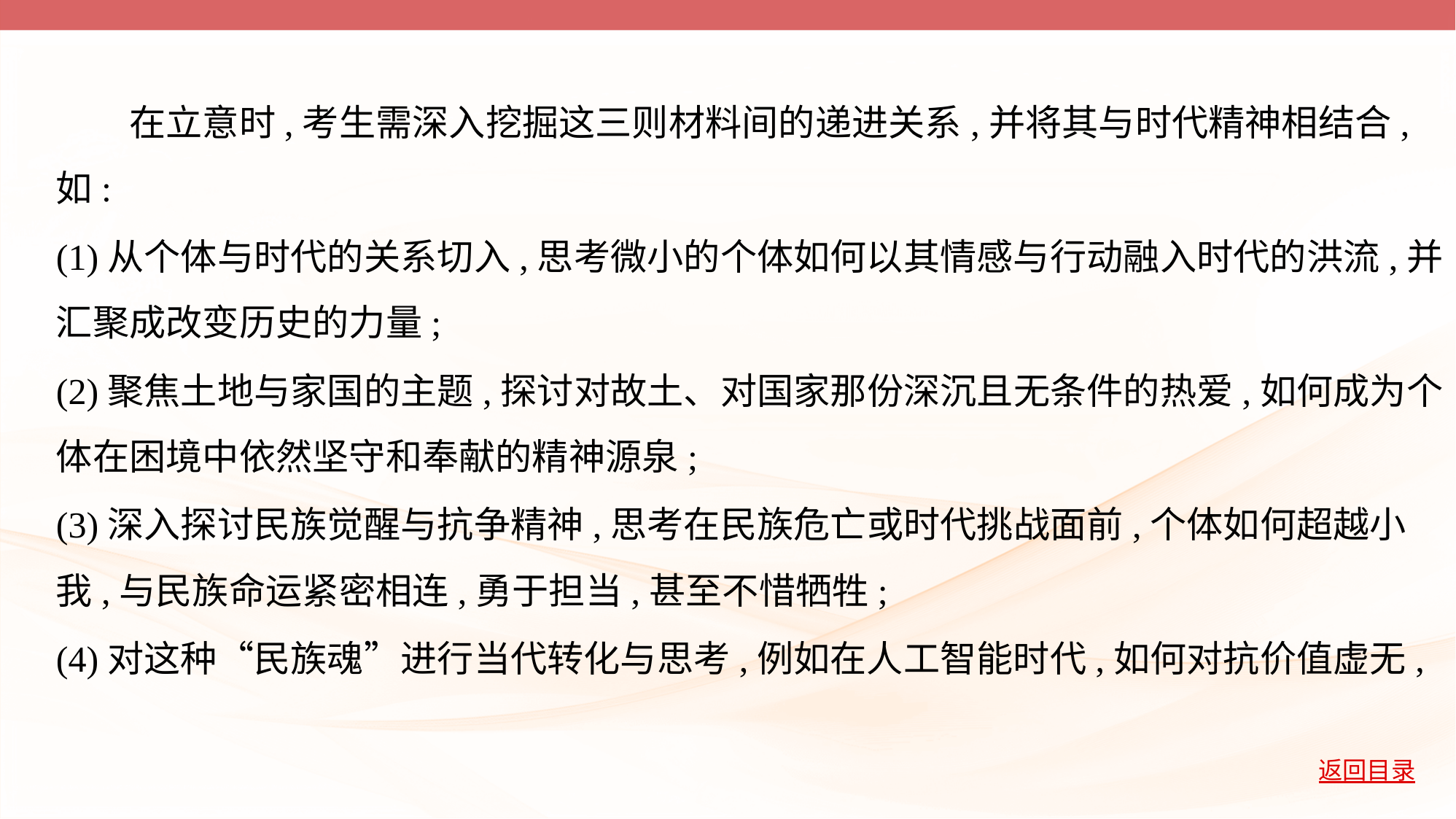

在立意时,考生需深入挖掘这三则材料间的递进关系,并将其与时代精神相结合,
如:
(1)从个体与时代的关系切入,思考微小的个体如何以其情感与行动融入时代的洪流,并
汇聚成改变历史的力量;
(2)聚焦土地与家国的主题,探讨对故土、对国家那份深沉且无条件的热爱,如何成为个
体在困境中依然坚守和奉献的精神源泉;
(3)深入探讨民族觉醒与抗争精神,思考在民族危亡或时代挑战面前,个体如何超越小
我,与民族命运紧密相连,勇于担当,甚至不惜牺牲;
(4)对这种“民族魂”进行当代转化与思考,例如在人工智能时代,如何对抗价值虚无,